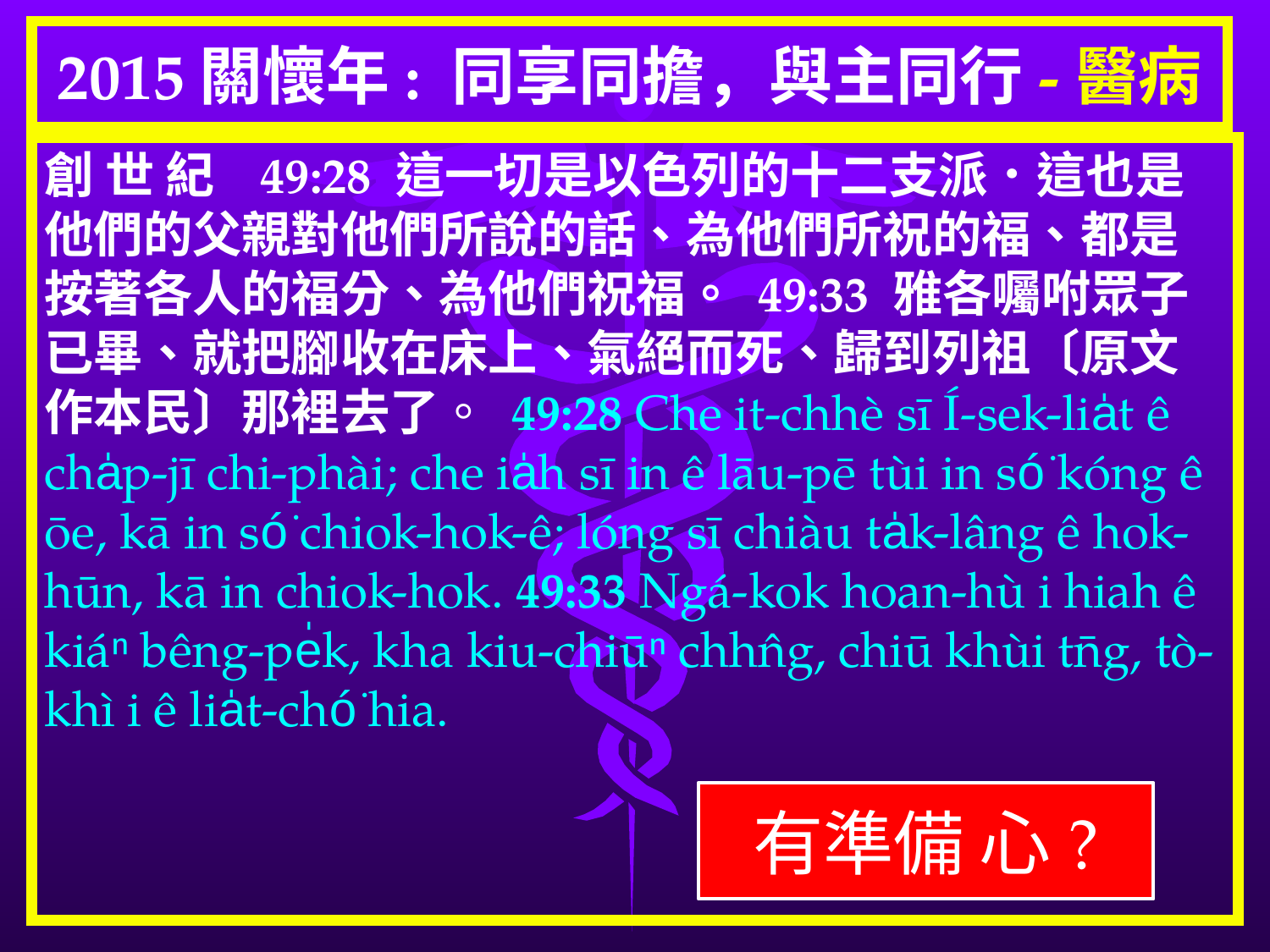

# 2015關懷年: 同享同擔，與主同行-醫病
創 世 紀   49:28 這一切是以色列的十二支派．這也是他們的父親對他們所說的話、為他們所祝的福、都是按著各人的福分、為他們祝福。 49:33 雅各囑咐眾子已畢、就把腳收在床上、氣絕而死、歸到列祖〔原文作本民〕那裡去了。 49:28 Che it-chhè sī Í-sek-lia̍t ê cha̍p-jī chi-phài; che ia̍h sī in ê lāu-pē tùi in só͘ kóng ê ōe, kā in só͘ chiok-hok-ê; lóng sī chiàu ta̍k-lâng ê hok-hūn, kā in chiok-hok. 49:33 Ngá-kok hoan-hù i hiah ê kiáⁿ bêng-pe̍k, kha kiu-chiūⁿ chhn̂g, chiū khùi tn̄g, tò-khì i ê lia̍t-chó͘ hia.

有準備 心?